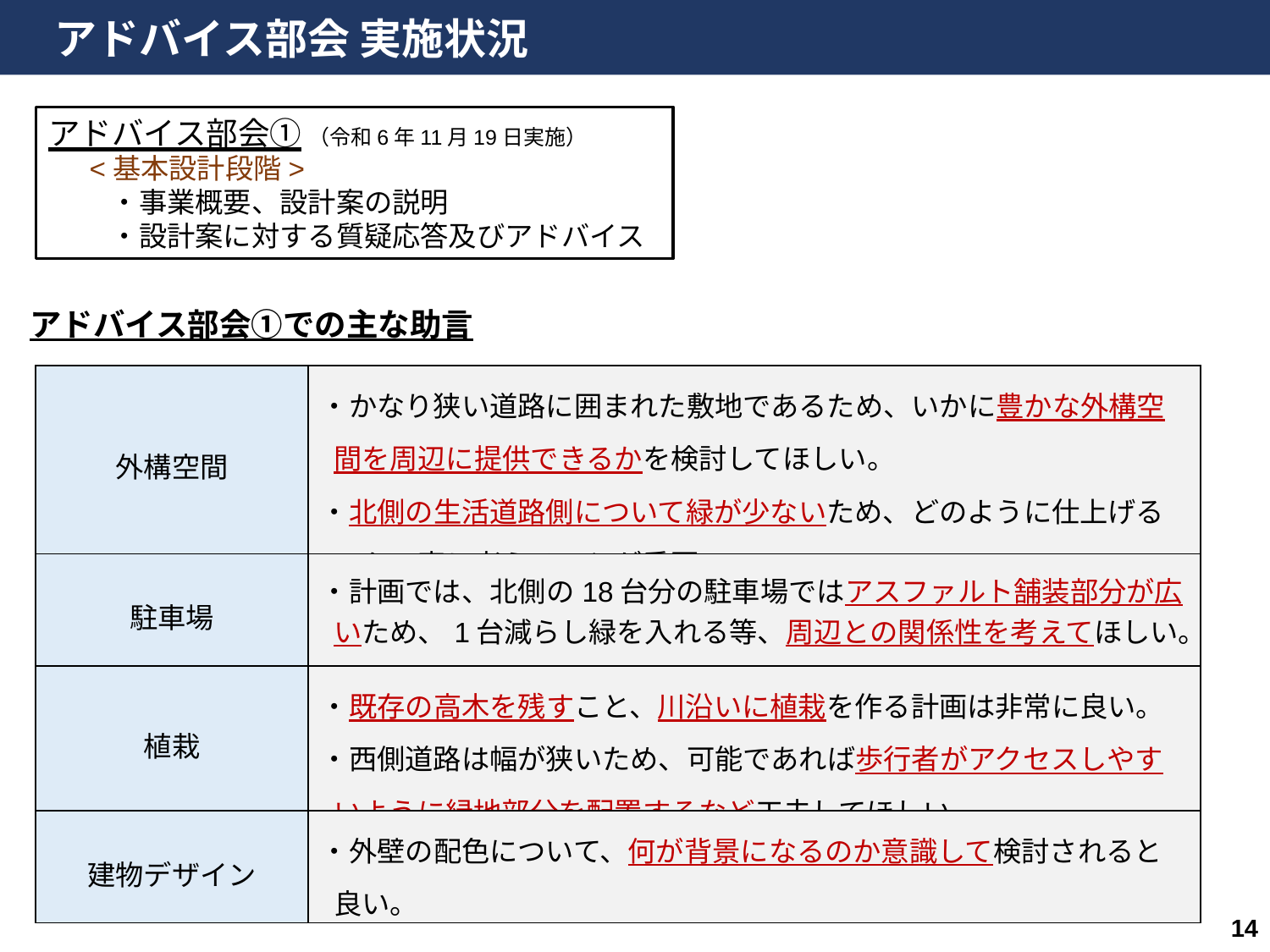

アドバイス部会 実施状況
アドバイス部会① （令和6年11月19日実施）
　 <基本設計段階>
　 　・事業概要、設計案の説明
　　 ・設計案に対する質疑応答及びアドバイス
アドバイス部会①での主な助言
| 外構空間 | ・かなり狭い道路に囲まれた敷地であるため、いかに豊かな外構空間を周辺に提供できるかを検討してほしい。 ・北側の生活道路側について緑が少ないため、どのように仕上げるのか丁寧に考えることが重要。 |
| --- | --- |
| 駐車場 | ・計画では、北側の18台分の駐車場ではアスファルト舗装部分が広いため、1台減らし緑を入れる等、周辺との関係性を考えてほしい。 |
| 植栽 | ・既存の高木を残すこと、川沿いに植栽を作る計画は非常に良い。 ・西側道路は幅が狭いため、可能であれば歩行者がアクセスしやすいように緑地部分を配置するなど工夫してほしい。 |
| 建物デザイン | ・外壁の配色について、何が背景になるのか意識して検討されると良い。 |
14